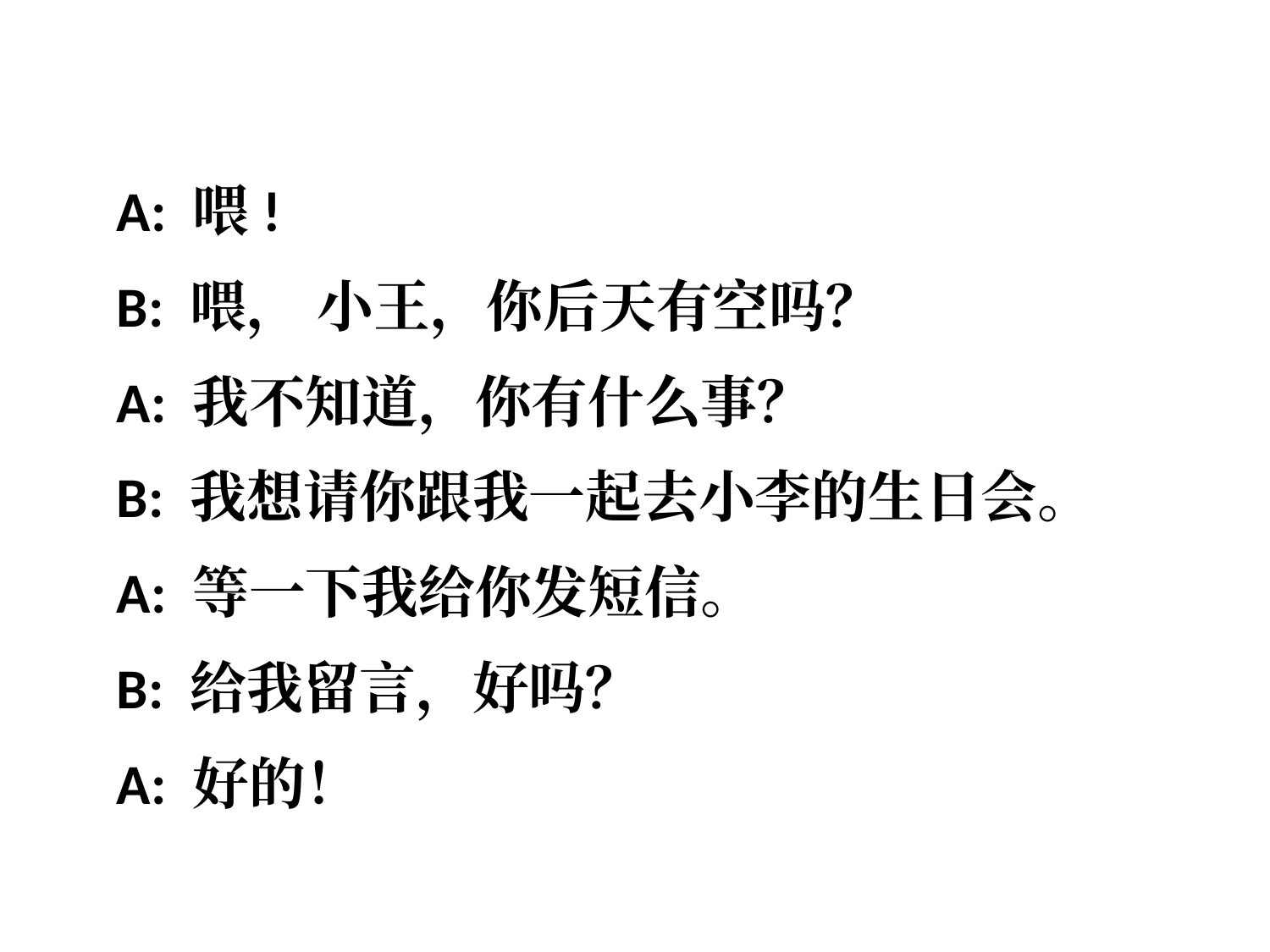

A: 喂!
B: 喂， 小王，你后天有空吗？
A: 我不知道，你有什么事？
B: 我想请你跟我一起去小李的生日会。
A: 等一下我给你发短信。
B: 给我留言，好吗？
A: 好的！